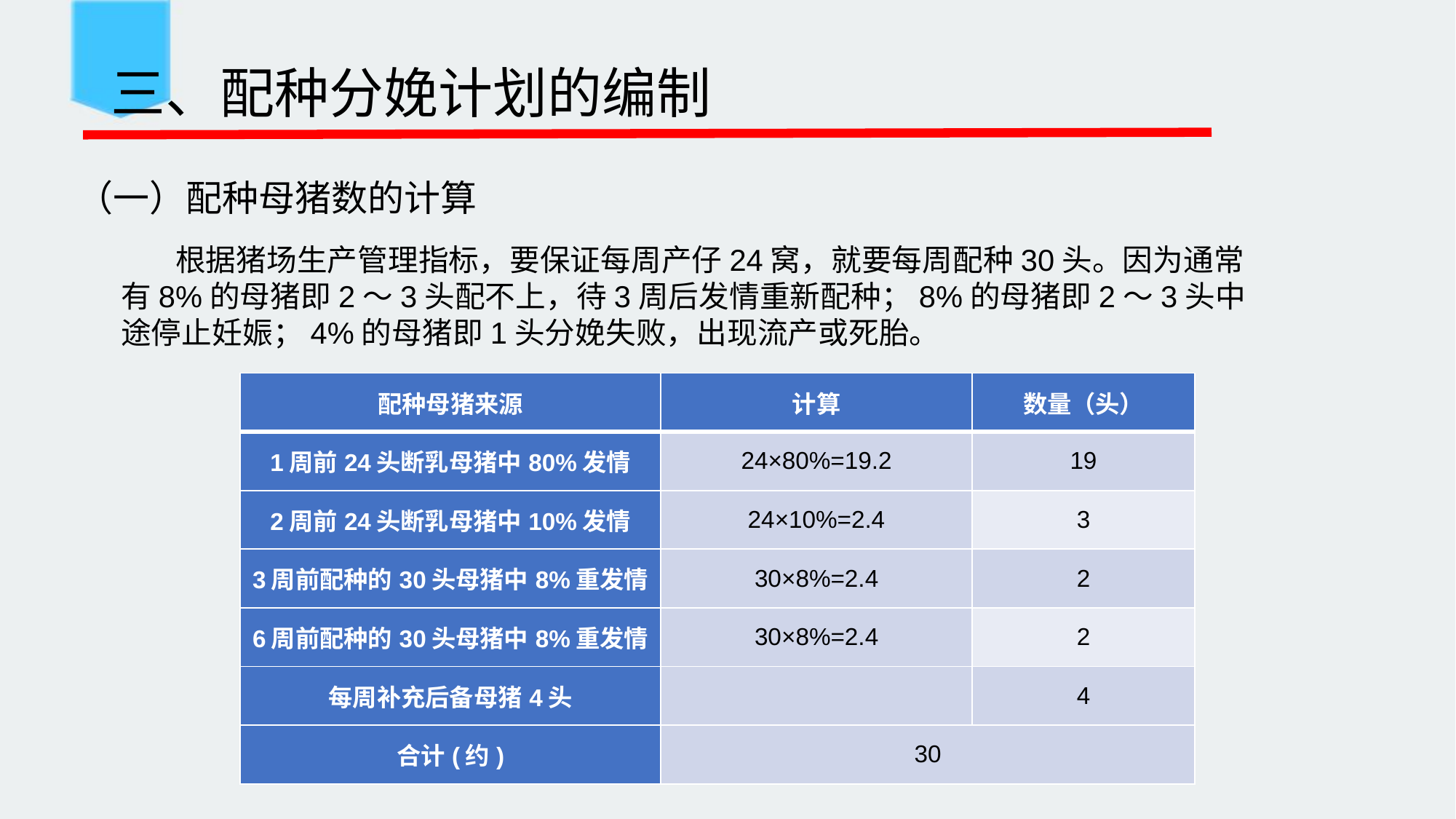

# 三、配种分娩计划的编制
       （一）配种母猪数的计算
       根据猪场生产管理指标，要保证每周产仔24窝，就要每周配种30头。因为通常有8%的母猪即2～3头配不上，待3周后发情重新配种；8%的母猪即2～3头中途停止妊娠；4%的母猪即1头分娩失败，出现流产或死胎。
| 配种母猪来源 | 计算 | 数量（头） |
| --- | --- | --- |
| 1周前24头断乳母猪中80%发情 | 24×80%=19.2 | 19 |
| 2周前24头断乳母猪中10%发情 | 24×10%=2.4 | 3 |
| 3周前配种的30头母猪中8%重发情 | 30×8%=2.4 | 2 |
| 6周前配种的30头母猪中8%重发情 | 30×8%=2.4 | 2 |
| 每周补充后备母猪4头 |  | 4 |
| 合计(约) | 30 |  |